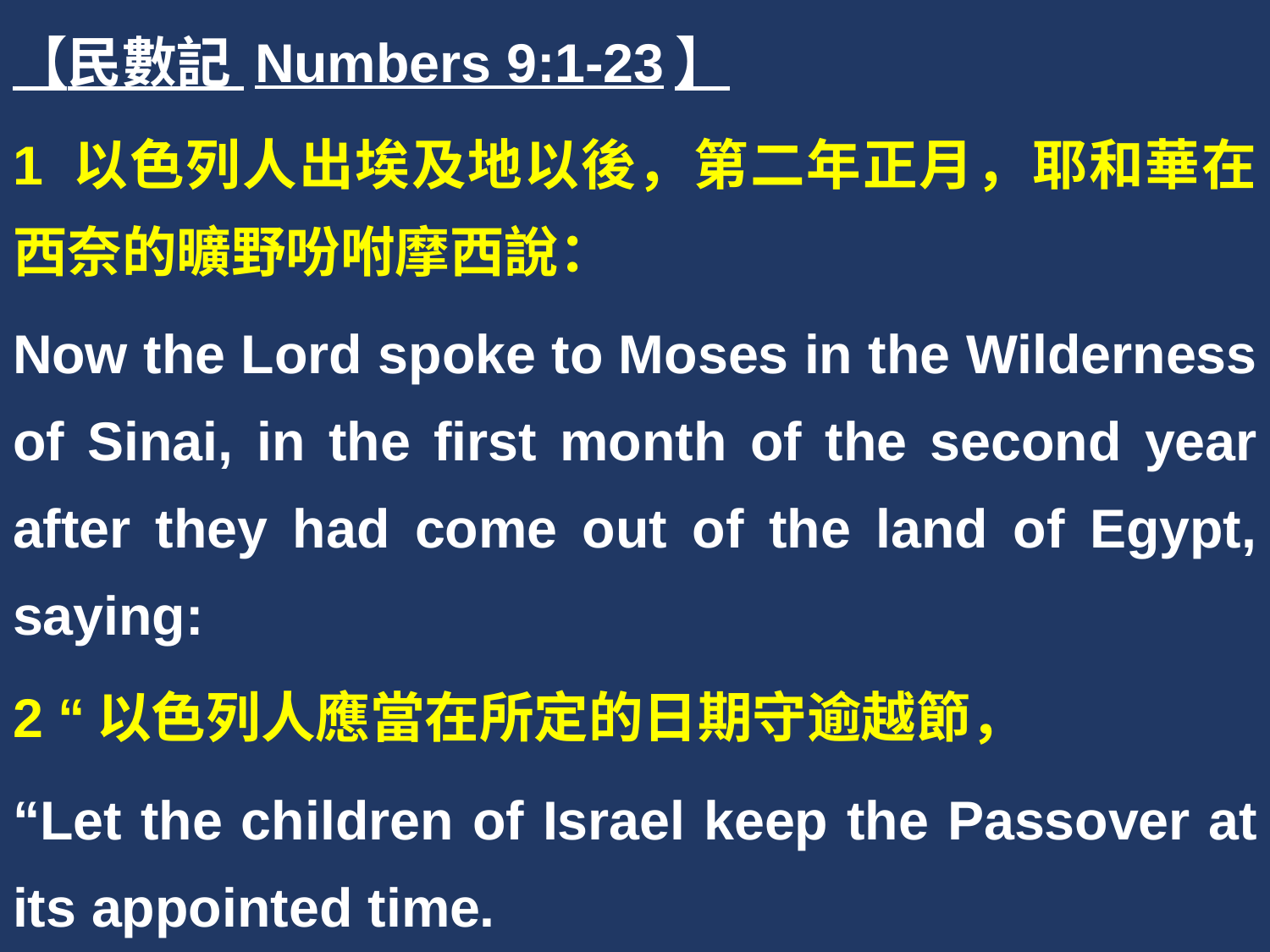

【民數記 Numbers 9:1-23】
1 以色列人出埃及地以後，第二年正月，耶和華在西奈的曠野吩咐摩西說：
Now the Lord spoke to Moses in the Wilderness of Sinai, in the first month of the second year after they had come out of the land of Egypt, saying:
2 “以色列人應當在所定的日期守逾越節，
“Let the children of Israel keep the Passover at its appointed time.